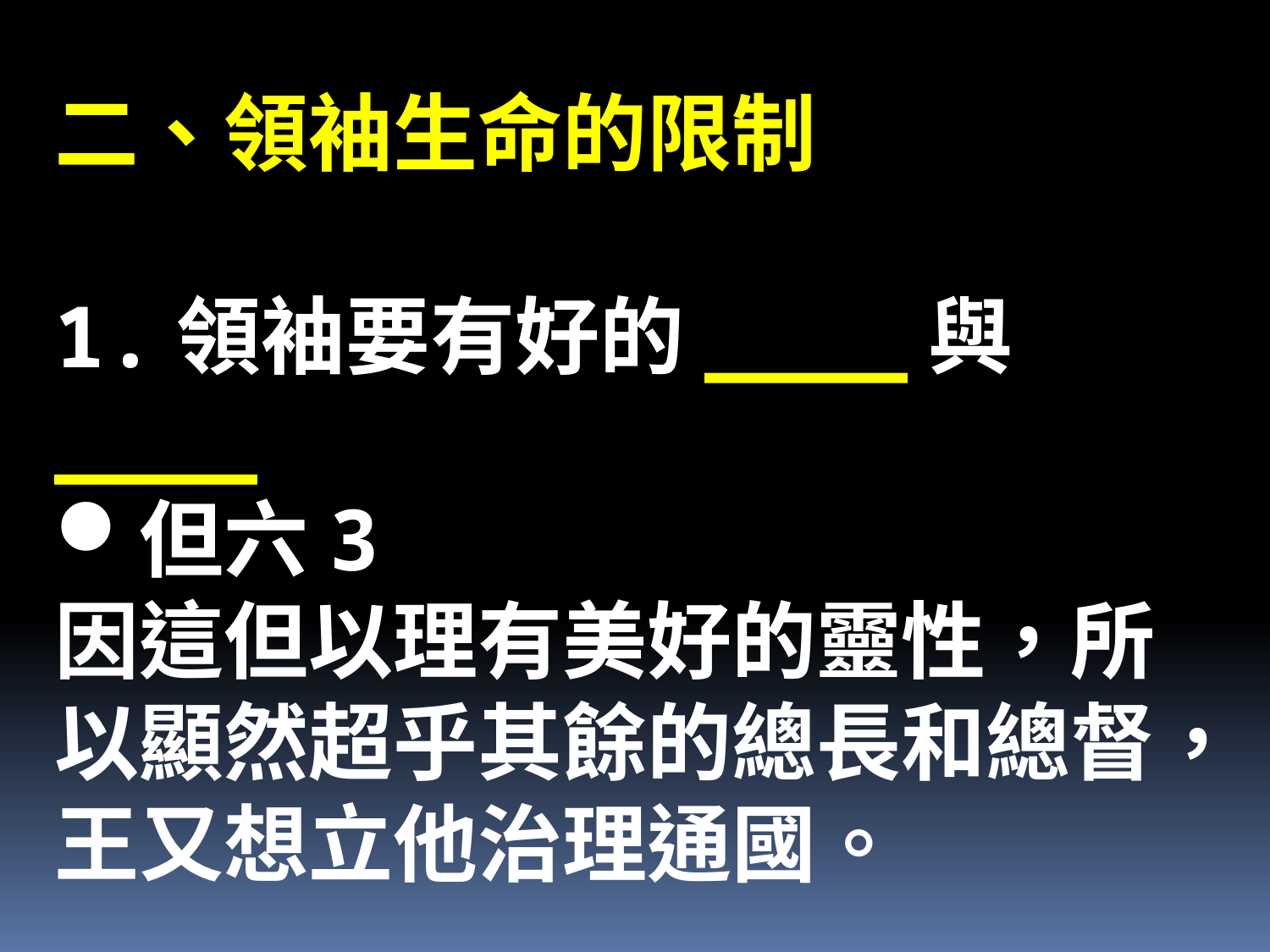

二、領袖生命的限制

1.領袖要有好的____與____
但六3
因這但以理有美好的靈性，所以顯然超乎其餘的總長和總督，王又想立他治理通國。